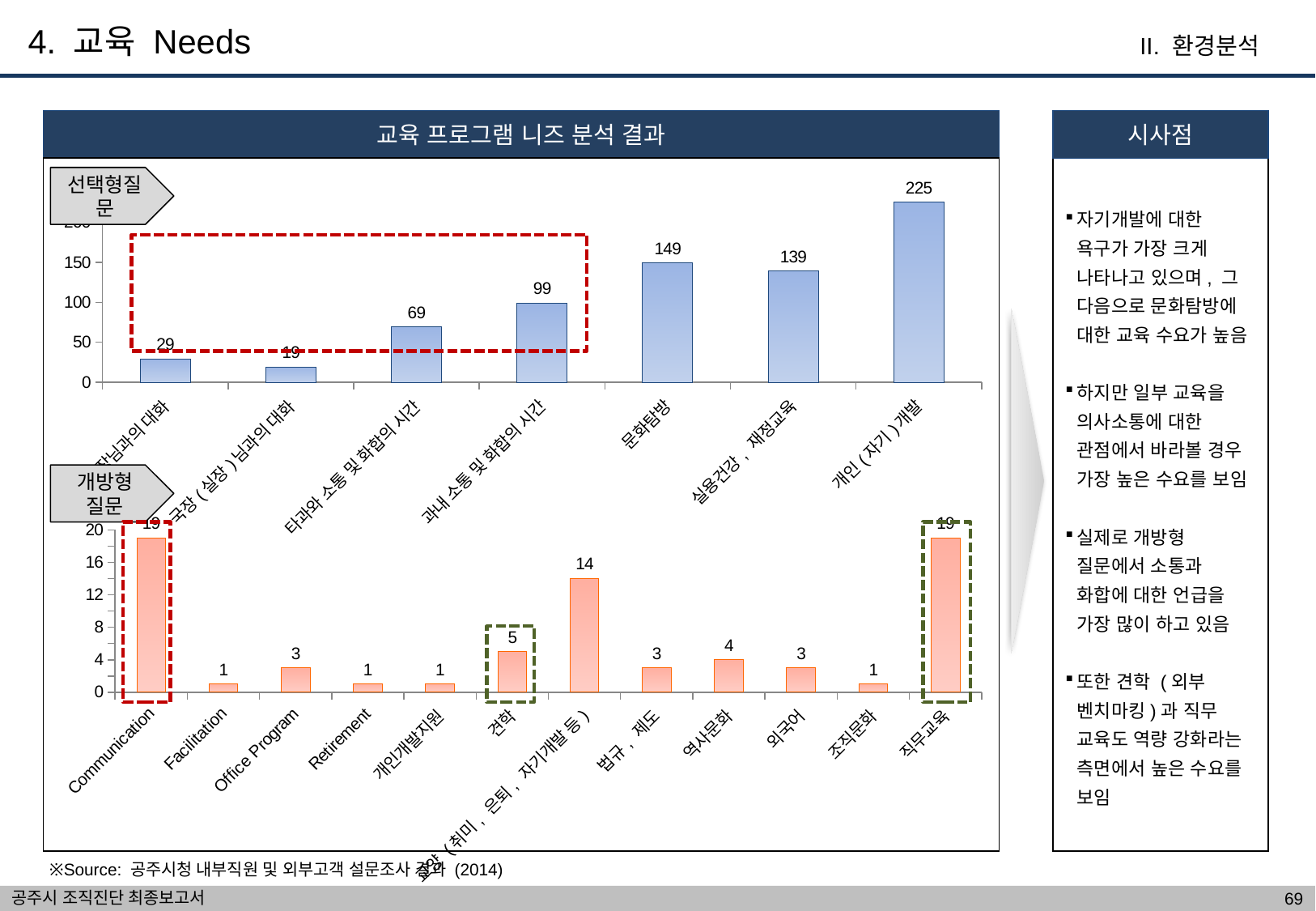

4. 교육 Needs
II. 환경분석
교육 프로그램 니즈 분석 결과
시사점

자기개발에 대한 욕구가 가장 크게 나타나고 있으며, 그 다음으로 문화탐방에 대한 교육 수요가 높음

하지만 일부 교육을 의사소통에 대한 관점에서 바라볼 경우 가장 높은 수요를 보임

실제로 개방형 질문에서 소통과 화합에 대한 언급을 가장 많이 하고 있음

또한 견학 (외부 벤치마킹)과 직무 교육도 역량 강화라는 측면에서 높은 수요를 보임

### Chart

| Category |  |
|---|---|
| 시장님과의 대화 | 29.0 |
| 국장(실장)님과의 대화 | 19.0 |
| 타과와 소통 및 화합의 시간 | 69.0 |
| 과내 소통 및 화합의 시간 | 99.0 |
| 문화탐방 | 149.0 |
| 실용건강, 재정교육 | 139.0 |
| 개인(자기)개발 | 225.0 |
선택형질문

개방형 질문

### Chart

| Category | 평균 |
|---|---|
| Communication | 19.0 |
| Facilitation | 1.0 |
| Office Program | 3.0 |
| Retirement | 1.0 |
| 개인개발지원 | 1.0 |
| 견학 | 5.0 |
| 교양 (취미, 은퇴, 자기개발 등) | 14.0 |
| 법규, 제도 | 3.0 |
| 역사문화 | 4.0 |
| 외국어 | 3.0 |
| 조직문화 | 1.0 |
| 직무교육 | 19.0 |

※ Source: 공주시청 내부직원 및 외부고객 설문조사 결과 (2014)